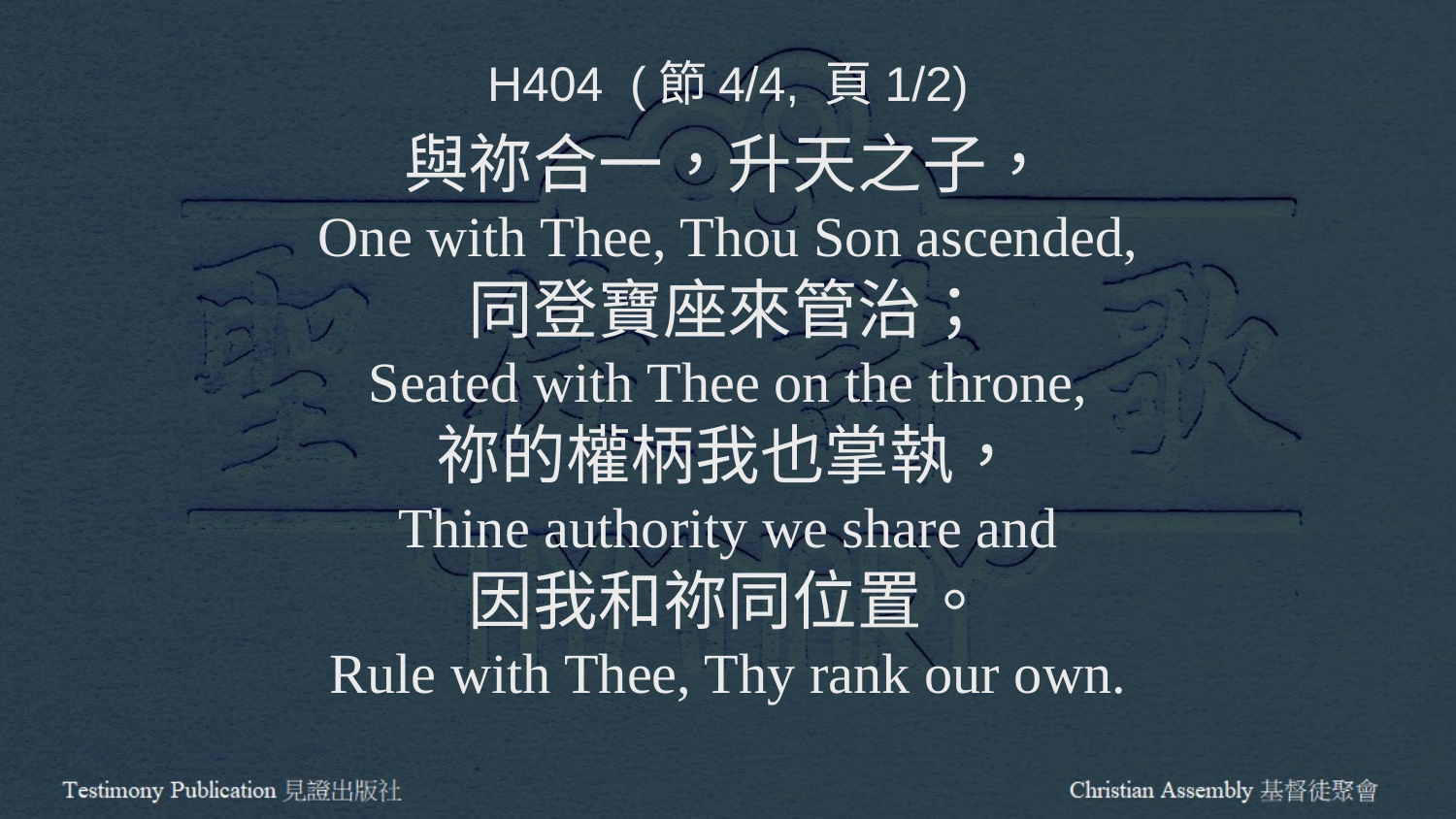

H404  (節4/4, 頁1/2)
與祢合一，升天之子，
One with Thee, Thou Son ascended,
同登寶座來管治；
Seated with Thee on the throne,
祢的權柄我也掌執，
Thine authority we share and
因我和祢同位置。
Rule with Thee, Thy rank our own.